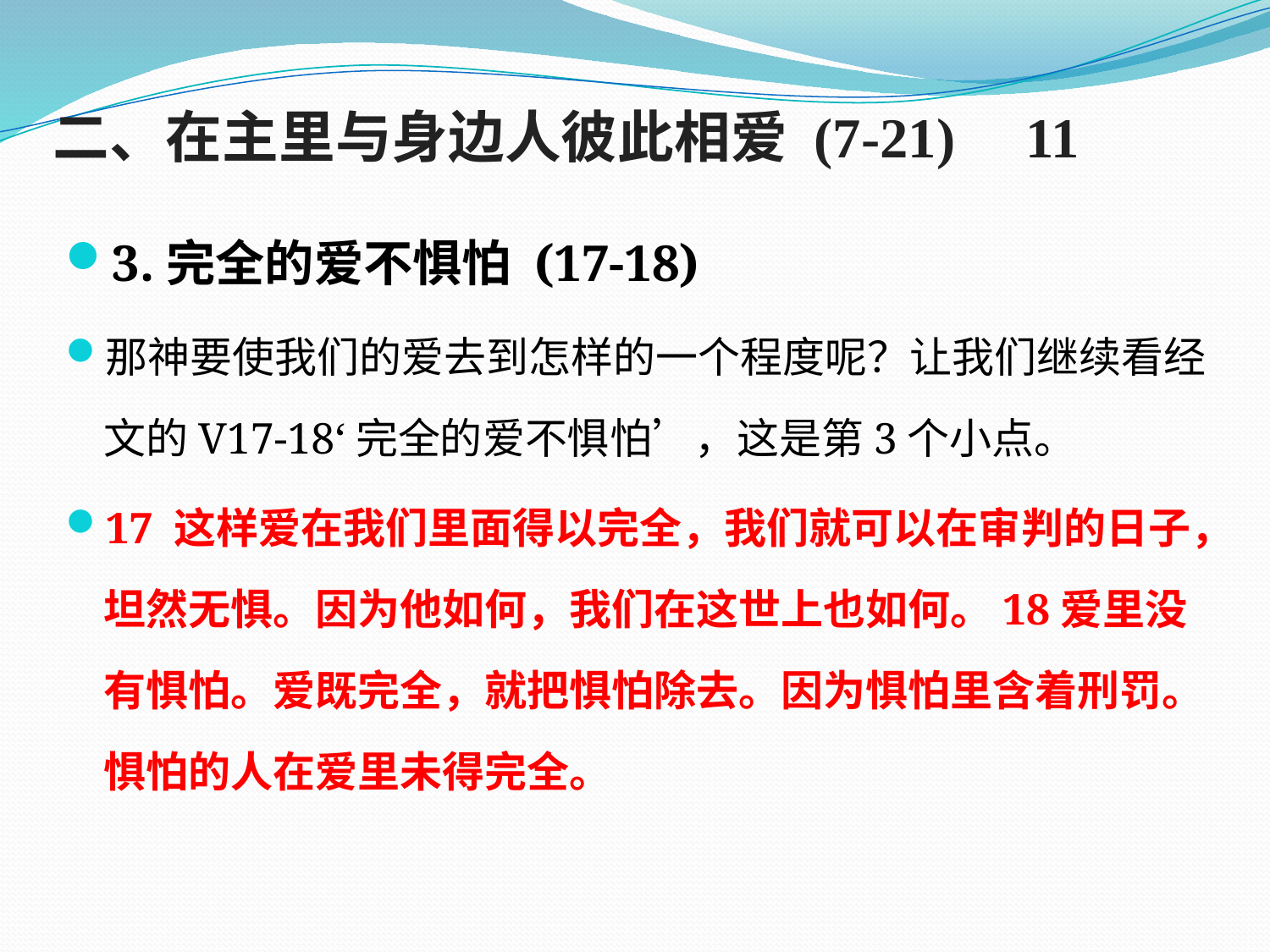

# 二、在主里与身边人彼此相爱 (7-21)     11
3.完全的爱不惧怕 (17-18)
那神要使我们的爱去到怎样的一个程度呢？让我们继续看经文的V17-18‘完全的爱不惧怕’，这是第3个小点。
17 这样爱在我们里面得以完全，我们就可以在审判的日子，坦然无惧。因为他如何，我们在这世上也如何。18爱里没有惧怕。爱既完全，就把惧怕除去。因为惧怕里含着刑罚。惧怕的人在爱里未得完全。